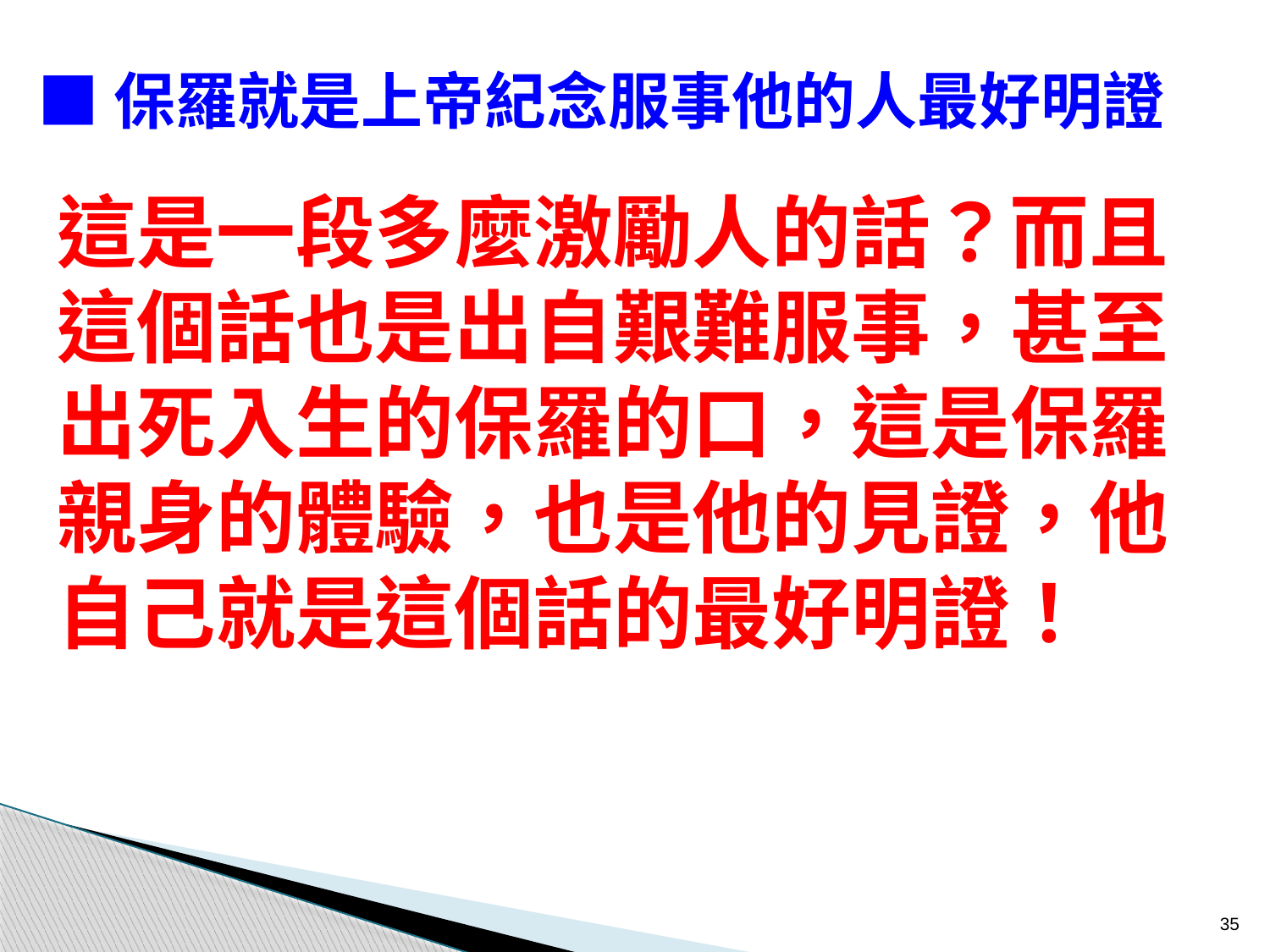

■保羅就是上帝紀念服事他的人最好明證
這是一段多麼激勵人的話？而且這個話也是出自艱難服事，甚至出死入生的保羅的口，這是保羅親身的體驗，也是他的見證，他自己就是這個話的最好明證！
35